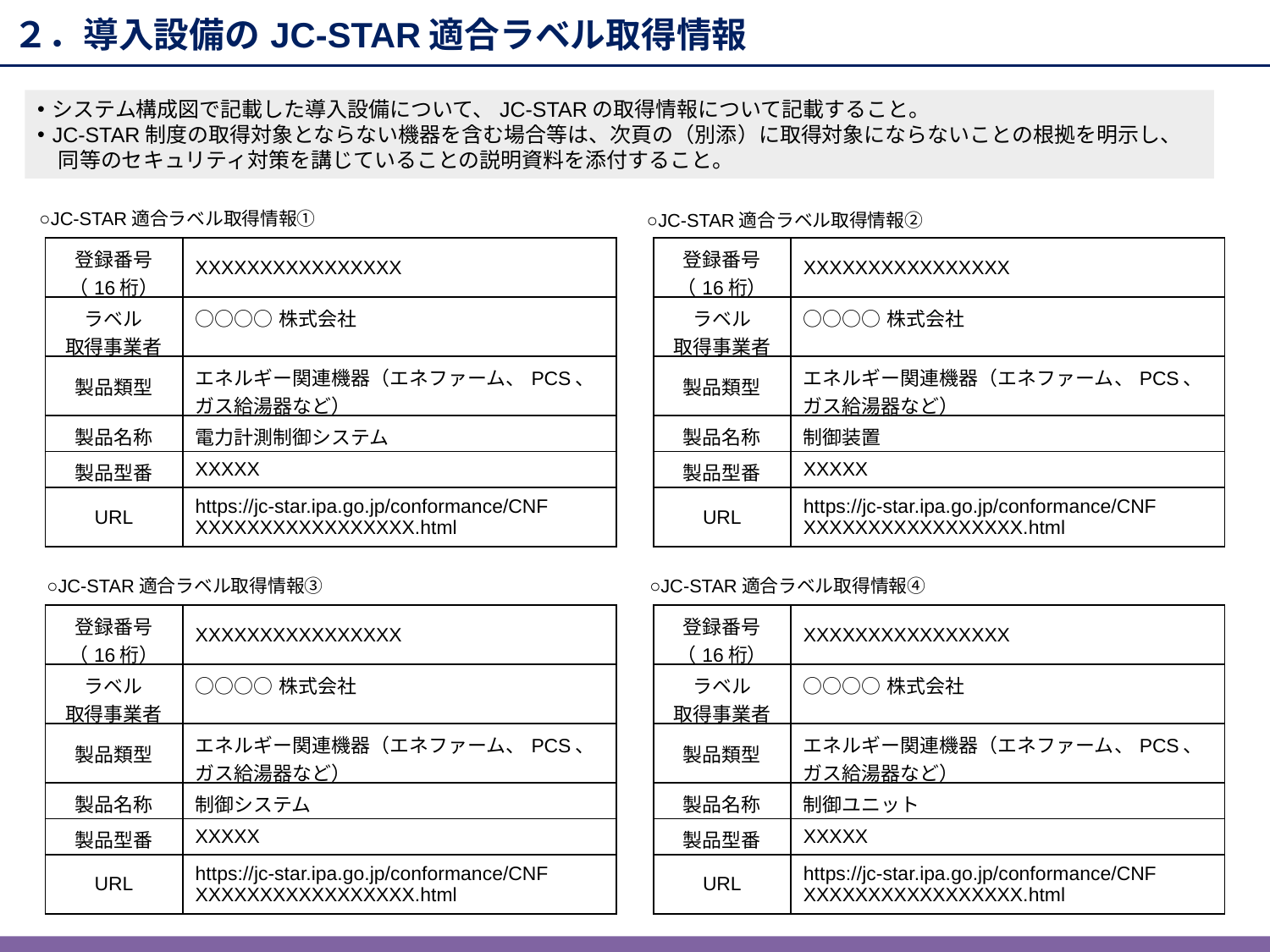

# ２．導入設備のJC-STAR適合ラベル取得情報
システム構成図で記載した導入設備について、JC-STARの取得情報について記載すること。
JC-STAR制度の取得対象とならない機器を含む場合等は、次頁の（別添）に取得対象にならないことの根拠を明示し、
　同等のセキュリティ対策を講じていることの説明資料を添付すること。
○JC-STAR適合ラベル取得情報①
○JC-STAR適合ラベル取得情報②
| 登録番号（16桁） | XXXXXXXXXXXXXXXX |
| --- | --- |
| ラベル 取得事業者 | ○○○○株式会社 |
| 製品類型 | エネルギー関連機器（エネファーム、PCS、ガス給湯器など） |
| 製品名称 | 電力計測制御システム |
| 製品型番 | XXXXX |
| URL | https://jc-star.ipa.go.jp/conformance/CNF XXXXXXXXXXXXXXXXX.html |
| 登録番号（16桁） | XXXXXXXXXXXXXXXX |
| --- | --- |
| ラベル 取得事業者 | ○○○○株式会社 |
| 製品類型 | エネルギー関連機器（エネファーム、PCS、ガス給湯器など） |
| 製品名称 | 制御装置 |
| 製品型番 | XXXXX |
| URL | https://jc-star.ipa.go.jp/conformance/CNF XXXXXXXXXXXXXXXXX.html |
○JC-STAR適合ラベル取得情報③
○JC-STAR適合ラベル取得情報➃
| 登録番号（16桁） | XXXXXXXXXXXXXXXX |
| --- | --- |
| ラベル 取得事業者 | ○○○○株式会社 |
| 製品類型 | エネルギー関連機器（エネファーム、PCS、ガス給湯器など） |
| 製品名称 | 制御システム |
| 製品型番 | XXXXX |
| URL | https://jc-star.ipa.go.jp/conformance/CNF XXXXXXXXXXXXXXXXX.html |
| 登録番号（16桁） | XXXXXXXXXXXXXXXX |
| --- | --- |
| ラベル 取得事業者 | ○○○○株式会社 |
| 製品類型 | エネルギー関連機器（エネファーム、PCS、ガス給湯器など） |
| 製品名称 | 制御ユニット |
| 製品型番 | XXXXX |
| URL | https://jc-star.ipa.go.jp/conformance/CNF XXXXXXXXXXXXXXXXX.html |